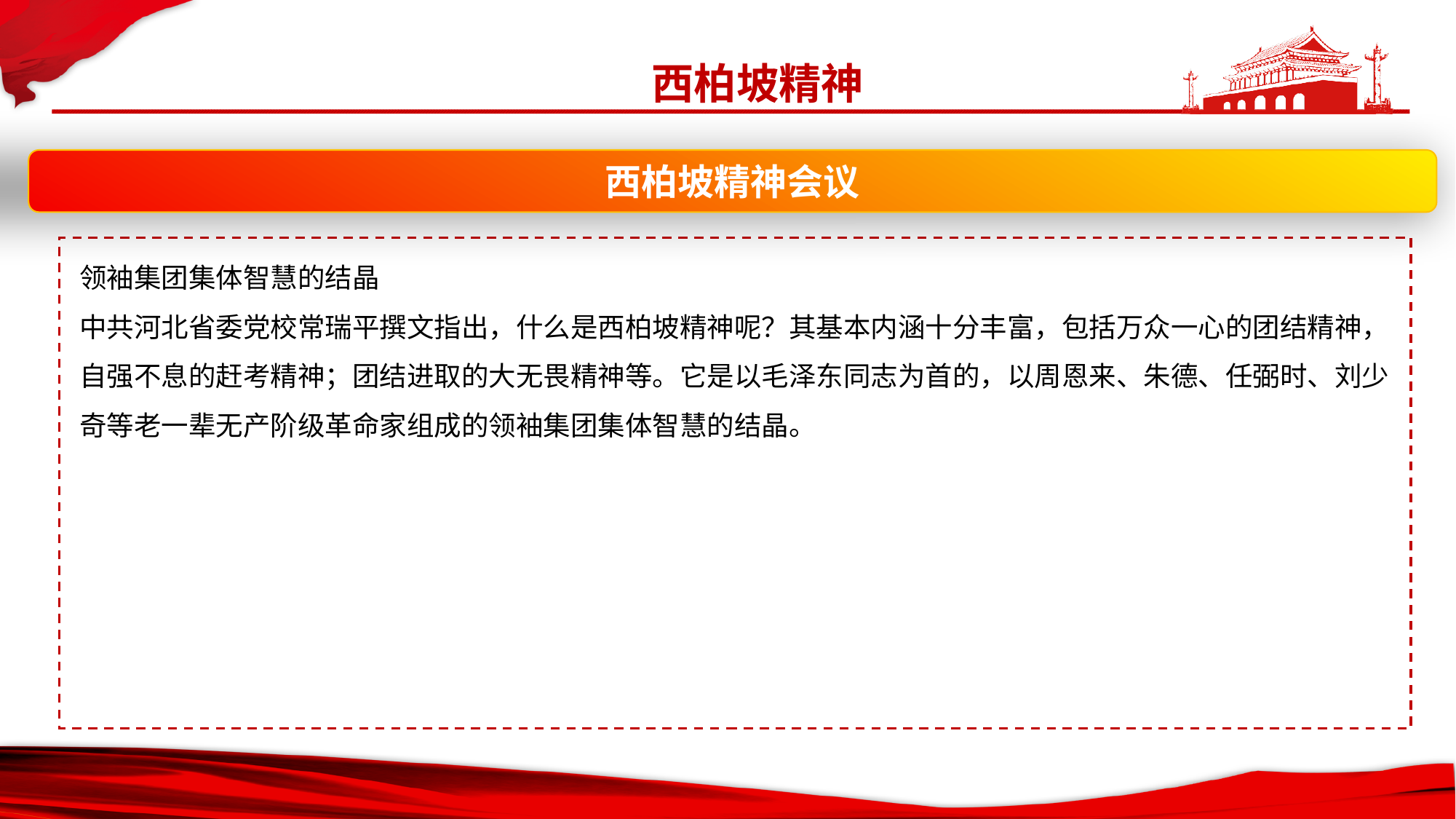

西柏坡精神
西柏坡精神会议

领袖集团集体智慧的结晶
中共河北省委党校常瑞平撰文指出，什么是西柏坡精神呢？其基本内涵十分丰富，包括万众一心的团结精神，自强不息的赶考精神；团结进取的大无畏精神等。它是以毛泽东同志为首的，以周恩来、朱德、任弼时、刘少奇等老一辈无产阶级革命家组成的领袖集团集体智慧的结晶。